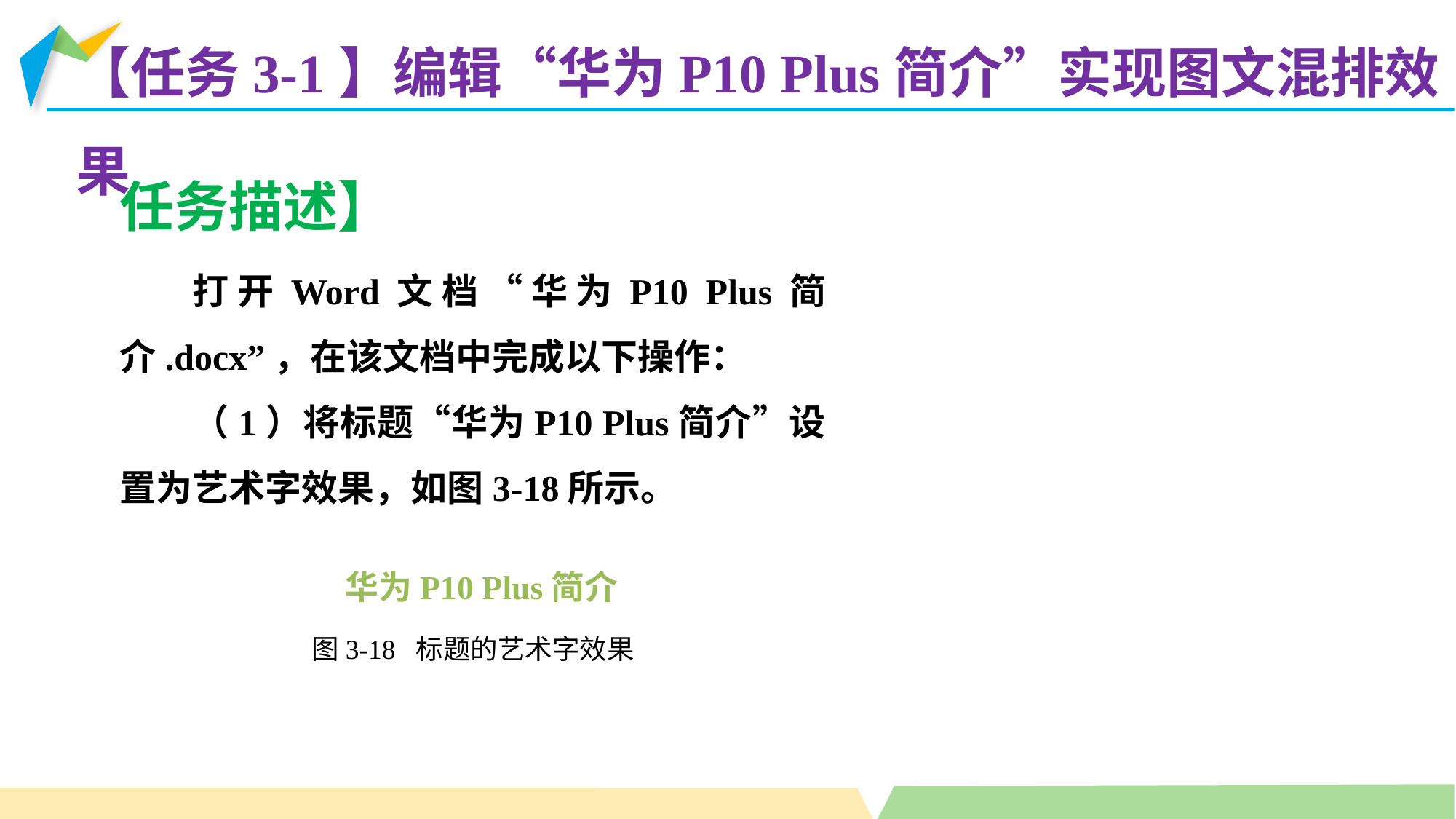

【任务3-1】编辑“华为P10 Plus简介”实现图文混排效果
任务描述】
打开Word文档“华为P10 Plus简介.docx”，在该文档中完成以下操作：
（1）将标题“华为P10 Plus简介”设置为艺术字效果，如图3-18所示。
华为P10 Plus简介
图3-18  标题的艺术字效果